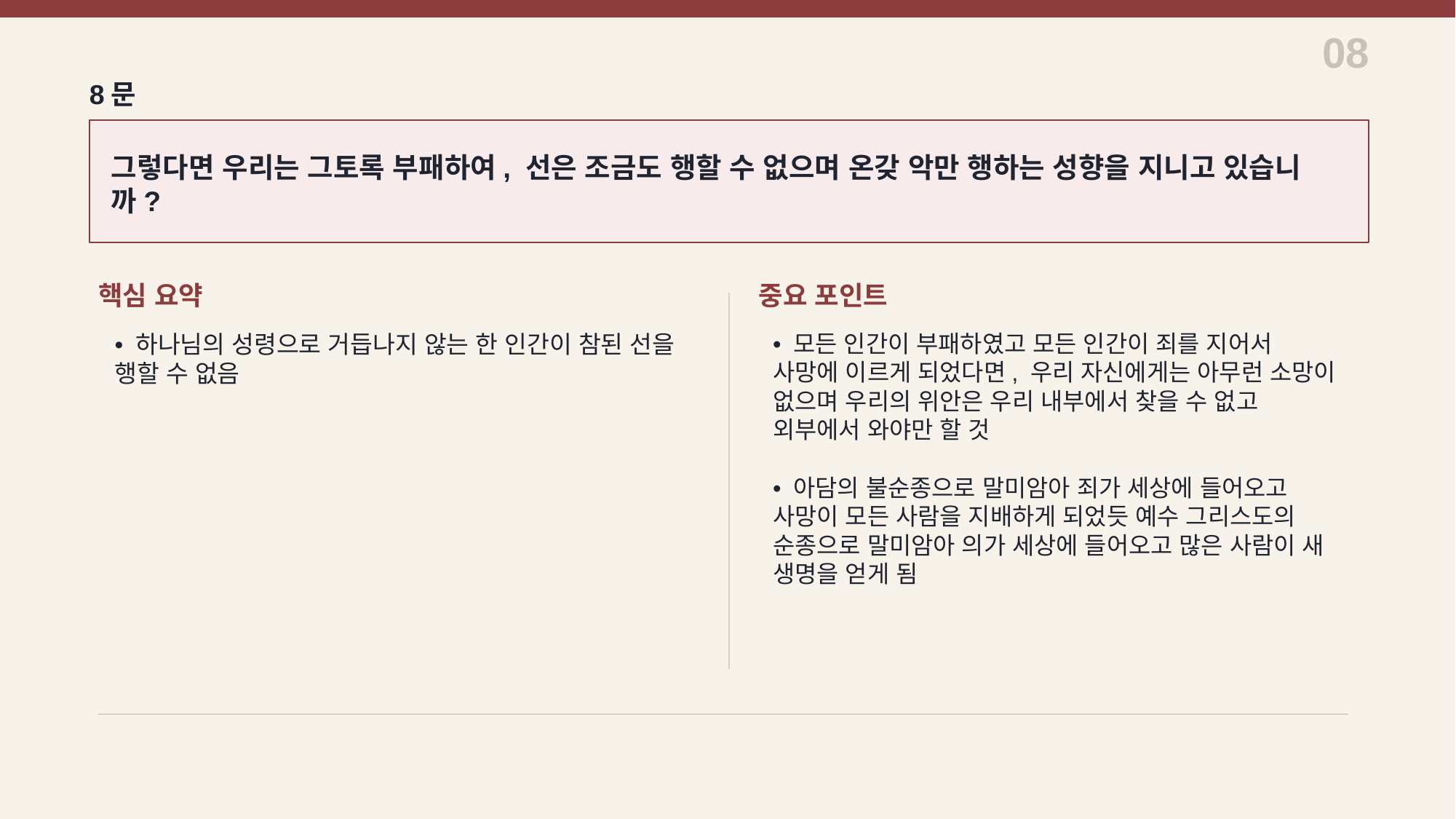

08
8문

그렇다면 우리는 그토록 부패하여, 선은 조금도 행할 수 없으며 온갖 악만 행하는 성향을 지니고 있습니까?
핵심 요약
중요 포인트
• 하나님의 성령으로 거듭나지 않는 한 인간이 참된 선을 행할 수 없음
• 모든 인간이 부패하였고 모든 인간이 죄를 지어서 사망에 이르게 되었다면, 우리 자신에게는 아무런 소망이 없으며 우리의 위안은 우리 내부에서 찾을 수 없고 외부에서 와야만 할 것
• 아담의 불순종으로 말미암아 죄가 세상에 들어오고 사망이 모든 사람을 지배하게 되었듯 예수 그리스도의 순종으로 말미암아 의가 세상에 들어오고 많은 사람이 새 생명을 얻게 됨